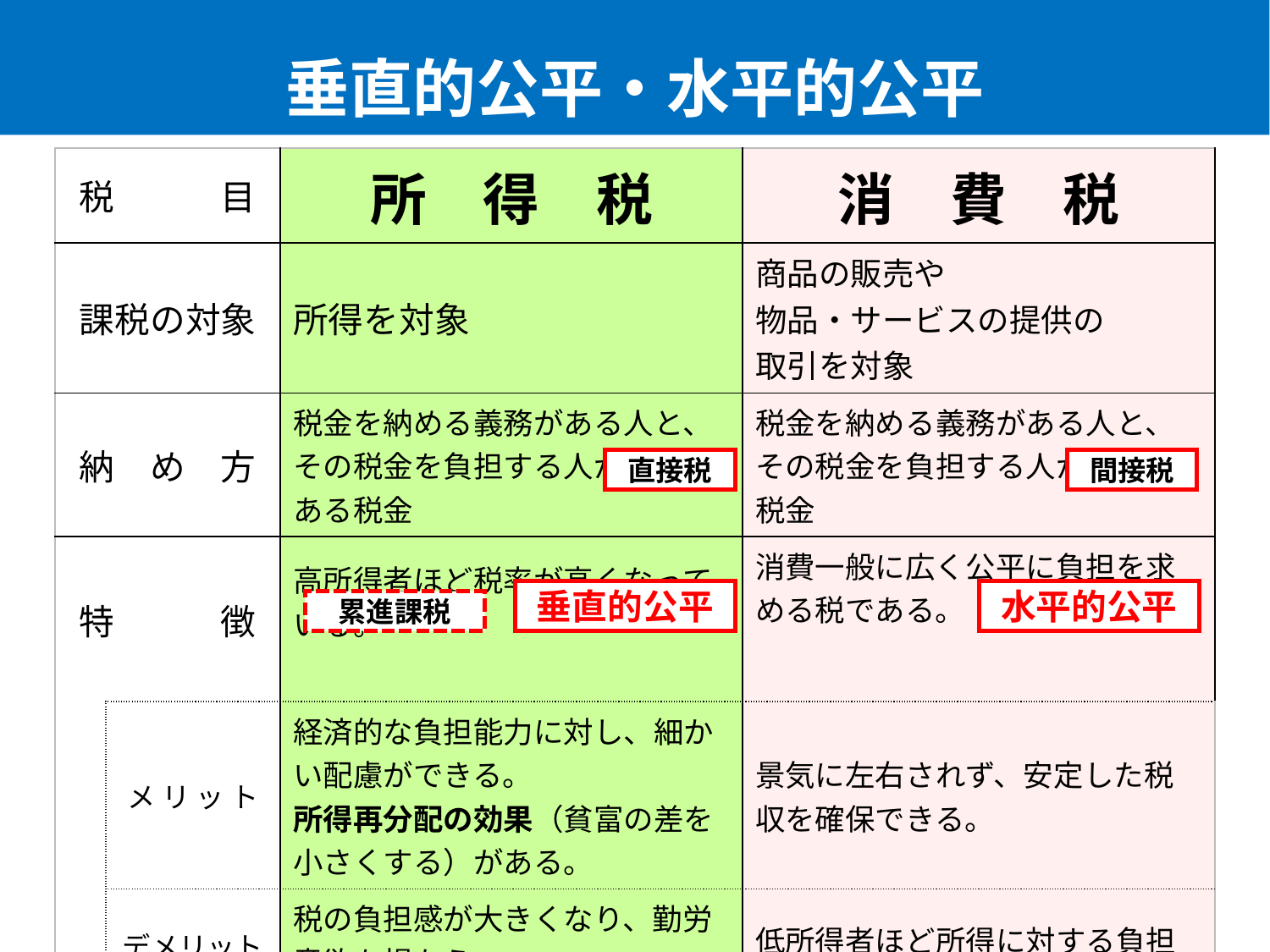

垂直的公平・水平的公平
| 税　　　目 |  | 所　得　税 | 消　費　税 |
| --- | --- | --- | --- |
| 課税の対象 |  | 所得を対象 | 商品の販売や 物品・サービスの提供の 取引を対象 |
| 納　め　方 |  | 税金を納める義務がある人と、 その税金を負担する人が同じで ある税金 | 税金を納める義務がある人と、 その税金を負担する人が異なる 税金 |
| 特　　　徴 |  | 高所得者ほど税率が高くなっている。 | 消費一般に広く公平に負担を求める税である。 |
|  | メ リ ッ ト | 経済的な負担能力に対し、細かい配慮ができる。 所得再分配の効果（貧富の差を小さくする）がある。 | 景気に左右されず、安定した税収を確保できる。 |
|  | デメリット | 税の負担感が大きくなり、勤労意欲を損なう。 景気に左右される。 | 低所得者ほど所得に対する負担が大きくなる傾向がある。 |
直接税
間接税
垂直的公平
水平的公平
累進課税